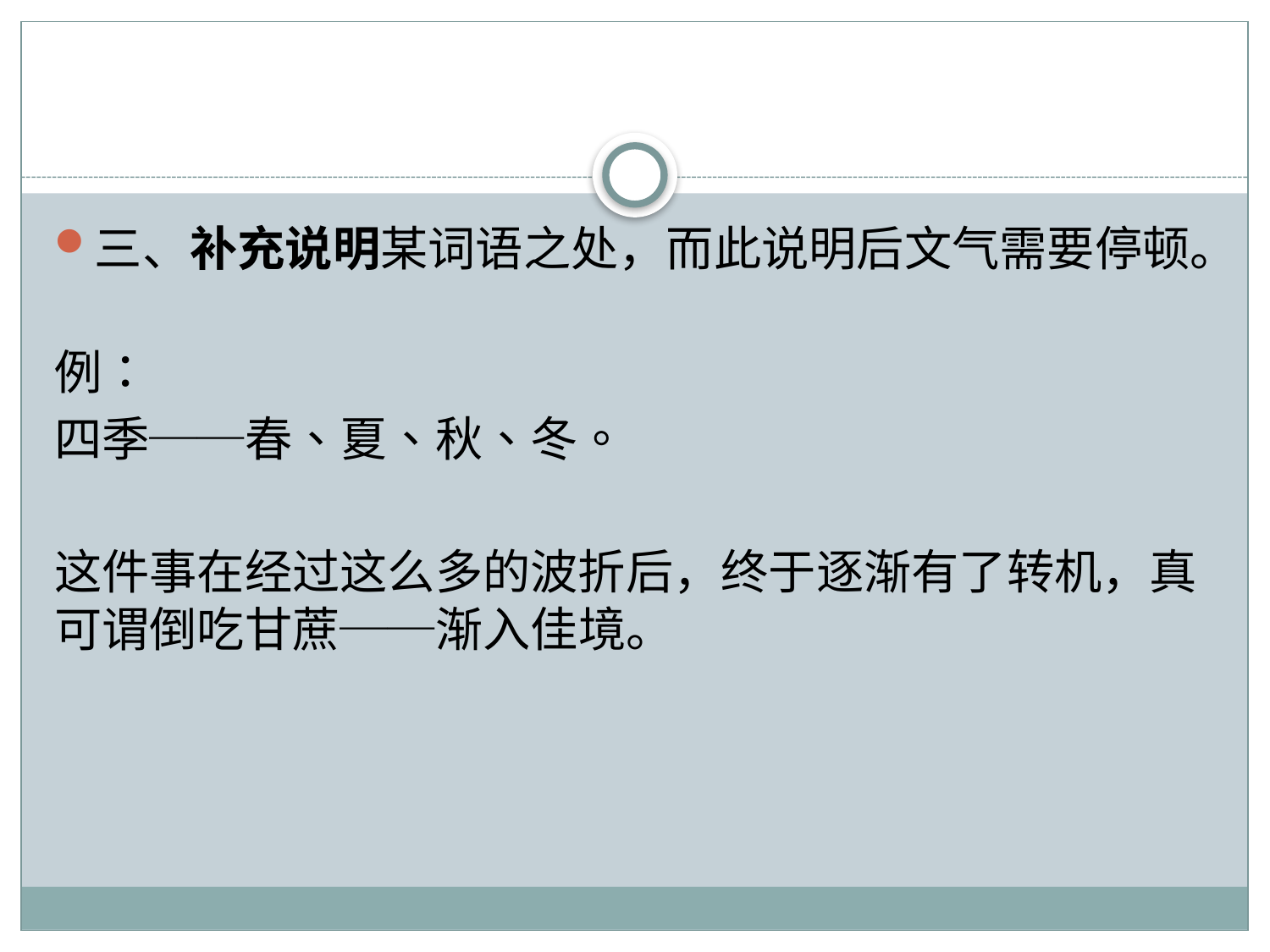

#
三、补充说明某词语之处，而此说明后文气需要停顿。
例：
四季──春、夏、秋、冬。

这件事在经过这么多的波折后，终于逐渐有了转机，真可谓倒吃甘蔗──渐入佳境。